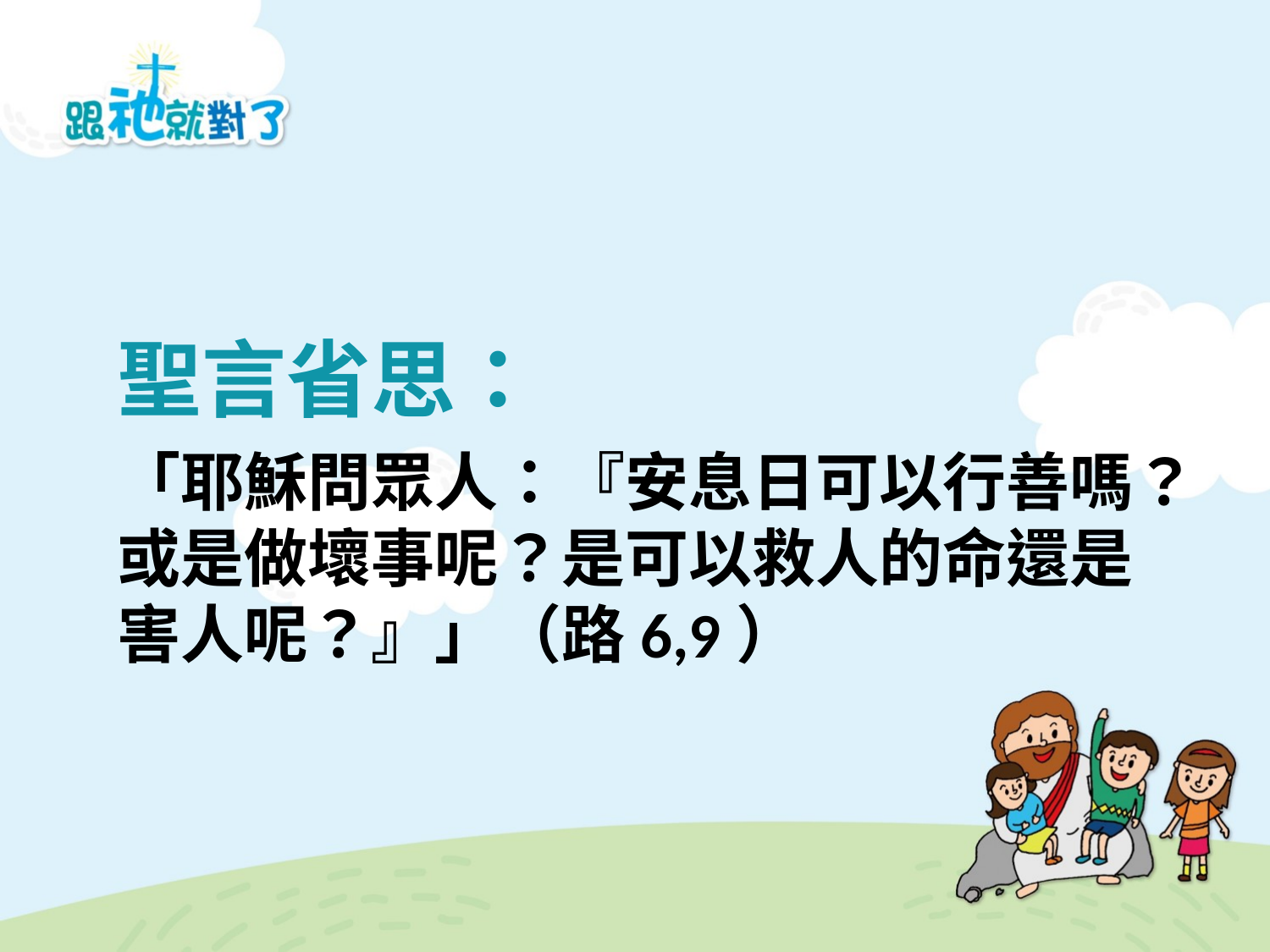

聖言省思：
「耶穌問眾人：『安息日可以行善嗎？或是做壞事呢？是可以救人的命還是害人呢？』」（路6,9）